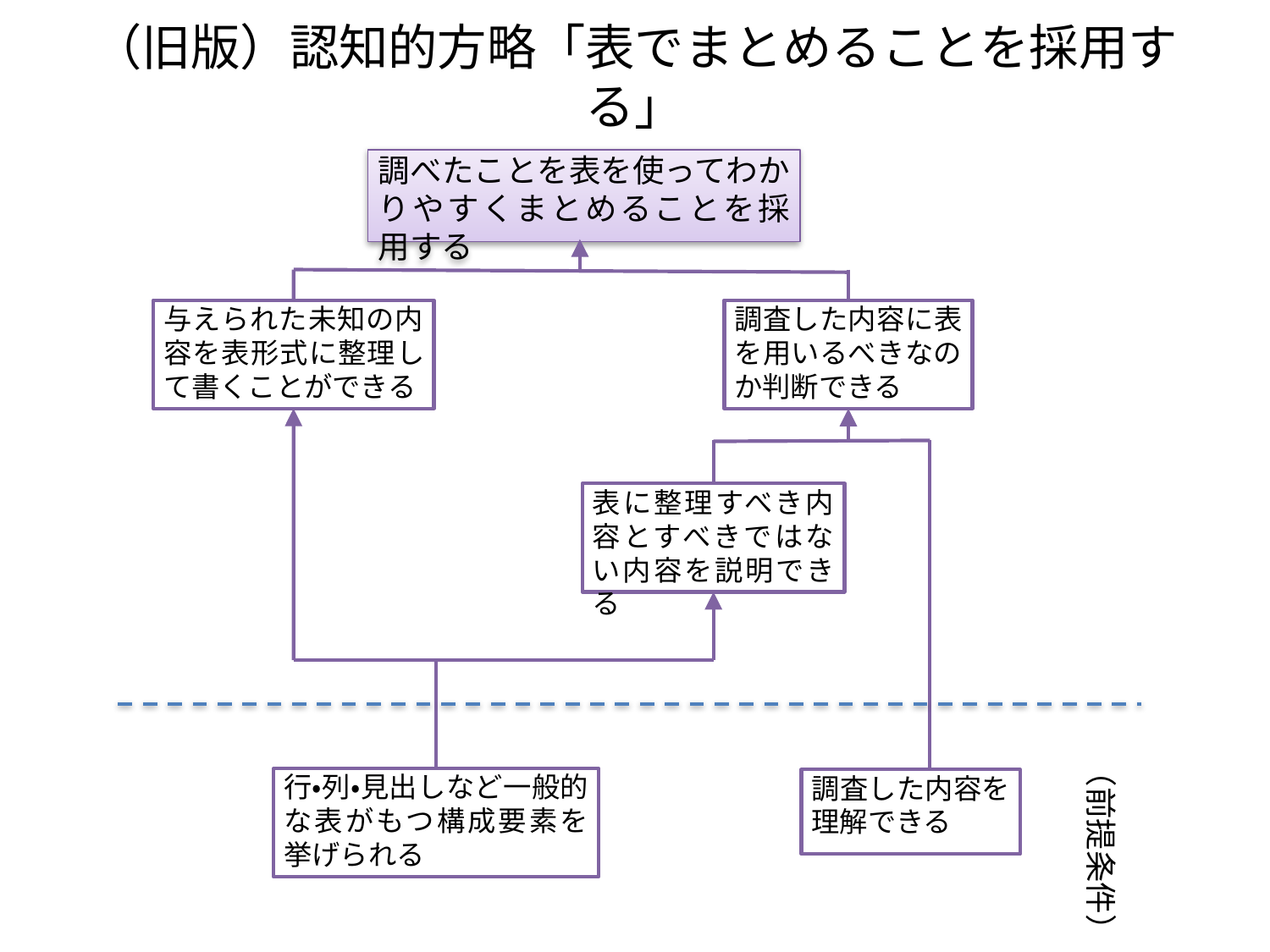

# （旧版）認知的方略「表でまとめることを採用する」
調べたことを表を使ってわかりやすくまとめることを採用する
与えられた未知の内容を表形式に整理して書くことができる
調査した内容に表を用いるべきなのか判断できる
表に整理すべき内容とすべきではない内容を説明できる
（前提条件）
行・列・見出しなど一般的な表がもつ構成要素を挙げられる
調査した内容を理解できる